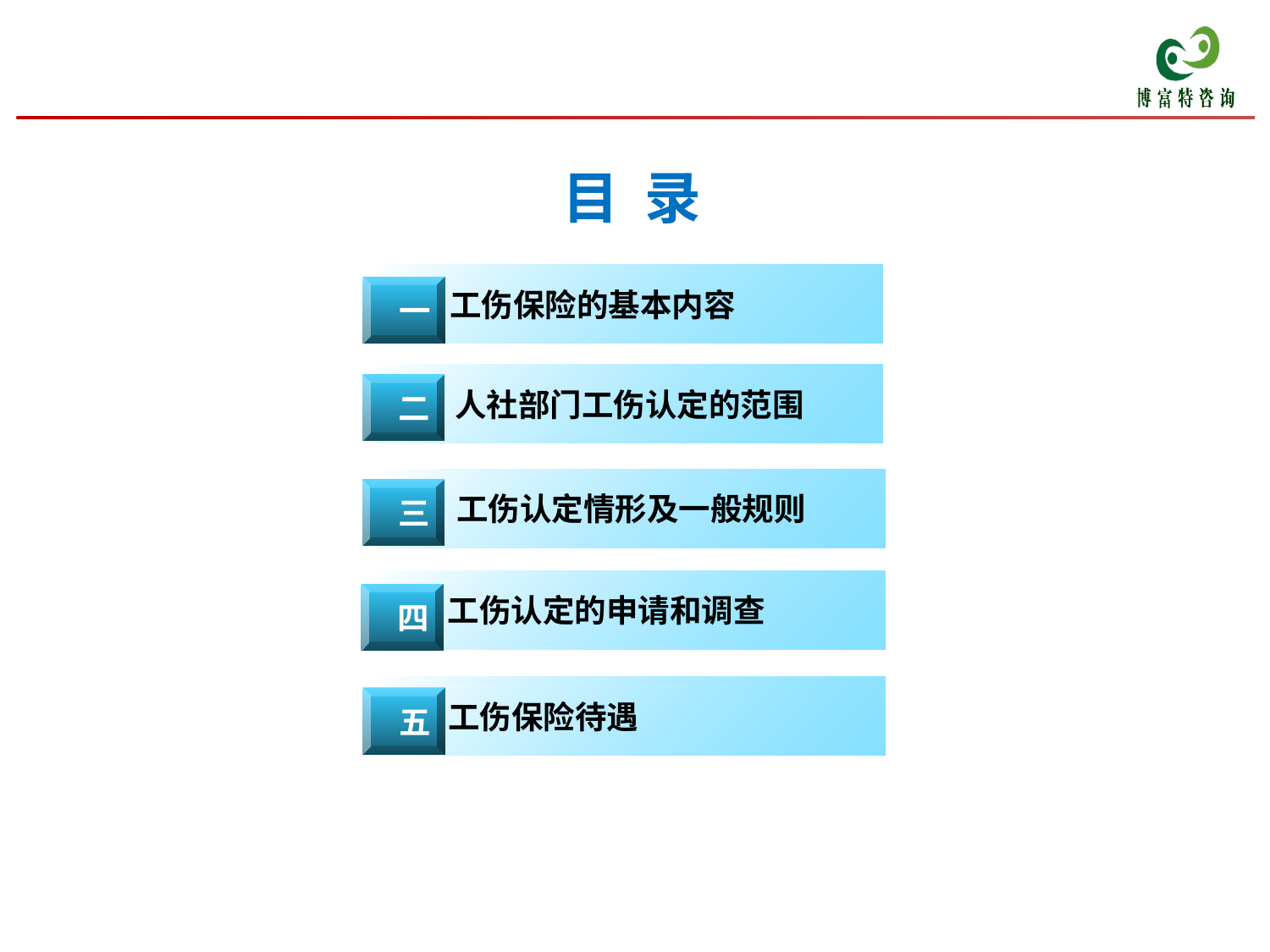

目  录
工伤保险的基本内容
 一
人社部门工伤认定的范围
 二
工伤认定情形及一般规则
 三
工伤认定的申请和调查
 四
工伤保险待遇
 五